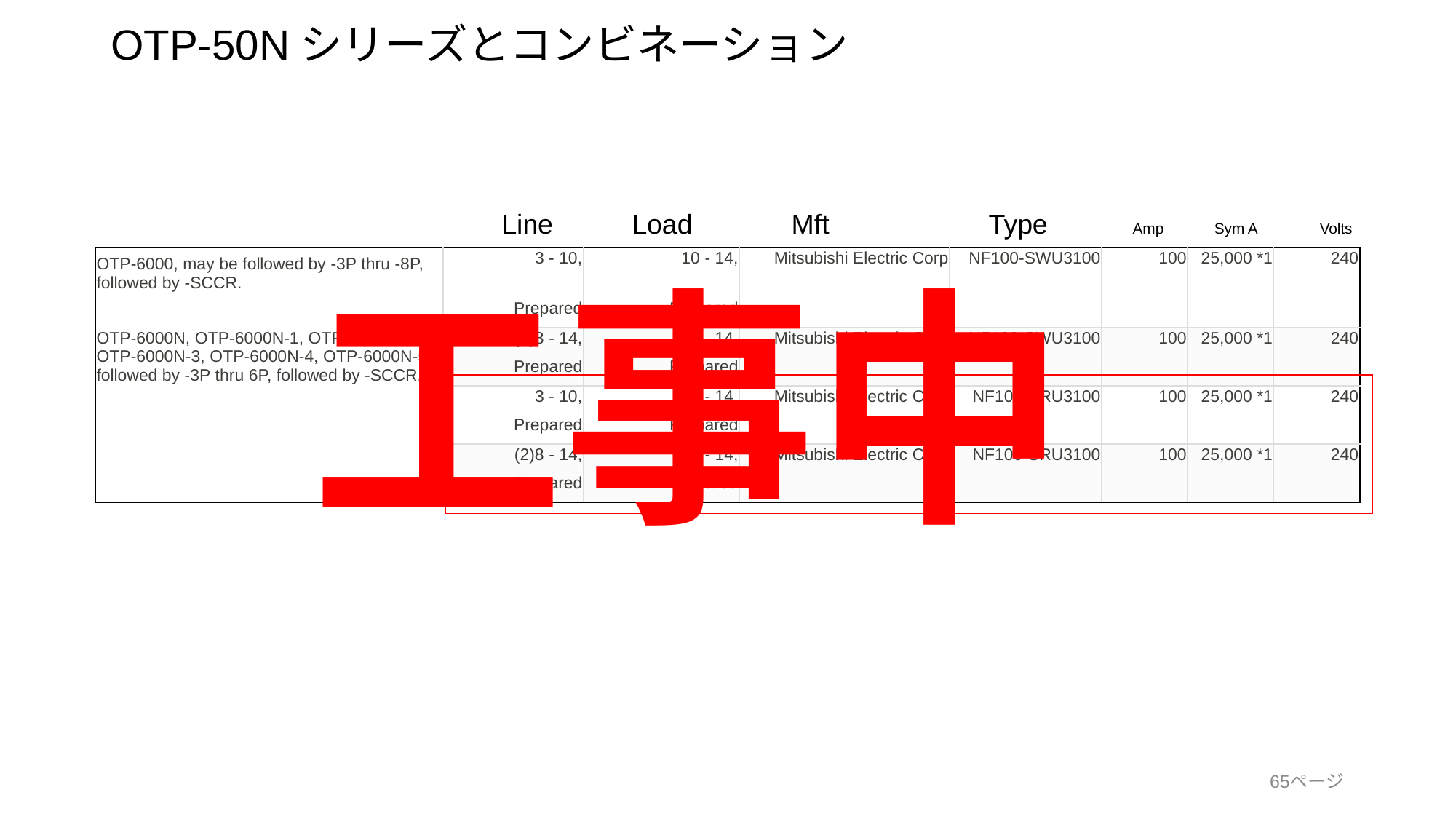

# OTP-50Nシリーズとコンビネーション
Line 　     Load             Mft                     Type           Amp      　 Sym A      　　Volts
工事中
| OTP-6000, may be followed by -3P thru -8P, followed by -SCCR. | 3 - 10, | 10 - 14, | Mitsubishi Electric Corp | NF100-SWU3100 | 100 | 25,000 \*1 | 240 |
| --- | --- | --- | --- | --- | --- | --- | --- |
|  | Prepared | Prepared |  |  |  |  |  |
| OTP-6000N, OTP-6000N-1, OTP-6000N-2, OTP-6000N-3, OTP-6000N-4, OTP-6000N-5; followed by -3P thru 6P, followed by -SCCR. | (2)8 - 14, | 10 - 14, | Mitsubishi Electric Corp | NF100-SWU3100 | 100 | 25,000 \*1 | 240 |
|  | Prepared | Prepared |  |  |  |  |  |
|  | 3 - 10, | 10 - 14, | Mitsubishi Electric Corp | NF100-SRU3100 | 100 | 25,000 \*1 | 240 |
|  | Prepared | Prepared |  |  |  |  |  |
|  | (2)8 - 14, | 10 - 14, | Mitsubishi Electric Corp | NF100-SRU3100 | 100 | 25,000 \*1 | 240 |
|  | Prepared | Prepared |  |  |  |  |  |

65ページ